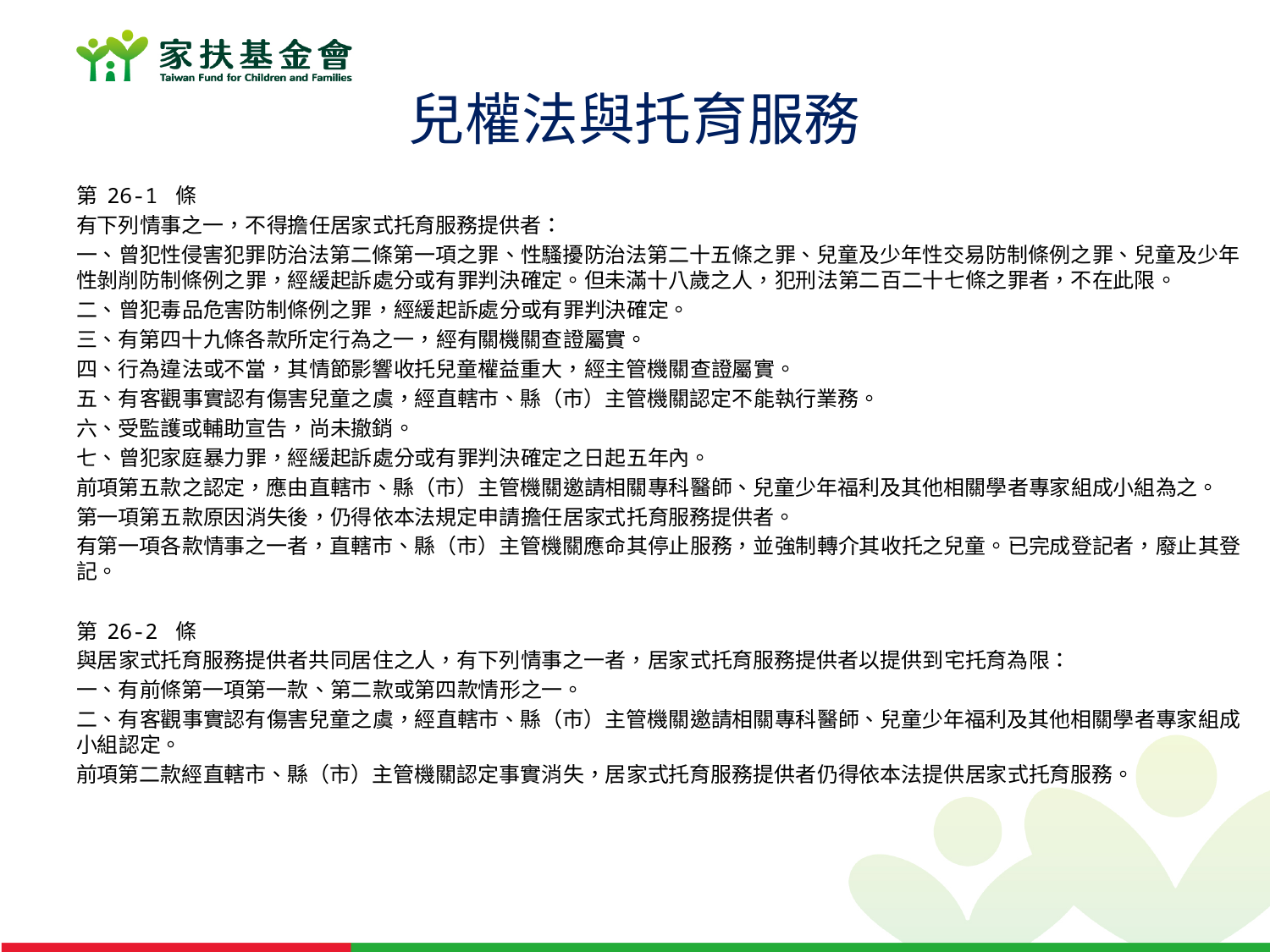

# 兒權法與托育服務
第 26-1 條
有下列情事之一，不得擔任居家式托育服務提供者：
一、曾犯性侵害犯罪防治法第二條第一項之罪、性騷擾防治法第二十五條之罪、兒童及少年性交易防制條例之罪、兒童及少年性剝削防制條例之罪，經緩起訴處分或有罪判決確定。但未滿十八歲之人，犯刑法第二百二十七條之罪者，不在此限。
二、曾犯毒品危害防制條例之罪，經緩起訴處分或有罪判決確定。
三、有第四十九條各款所定行為之一，經有關機關查證屬實。
四、行為違法或不當，其情節影響收托兒童權益重大，經主管機關查證屬實。
五、有客觀事實認有傷害兒童之虞，經直轄市、縣（市）主管機關認定不能執行業務。
六、受監護或輔助宣告，尚未撤銷。
七、曾犯家庭暴力罪，經緩起訴處分或有罪判決確定之日起五年內。
前項第五款之認定，應由直轄市、縣（市）主管機關邀請相關專科醫師、兒童少年福利及其他相關學者專家組成小組為之。
第一項第五款原因消失後，仍得依本法規定申請擔任居家式托育服務提供者。
有第一項各款情事之一者，直轄市、縣（市）主管機關應命其停止服務，並強制轉介其收托之兒童。已完成登記者，廢止其登記。

第 26-2 條
與居家式托育服務提供者共同居住之人，有下列情事之一者，居家式托育服務提供者以提供到宅托育為限：
一、有前條第一項第一款、第二款或第四款情形之一。
二、有客觀事實認有傷害兒童之虞，經直轄市、縣（市）主管機關邀請相關專科醫師、兒童少年福利及其他相關學者專家組成小組認定。
前項第二款經直轄市、縣（市）主管機關認定事實消失，居家式托育服務提供者仍得依本法提供居家式托育服務。